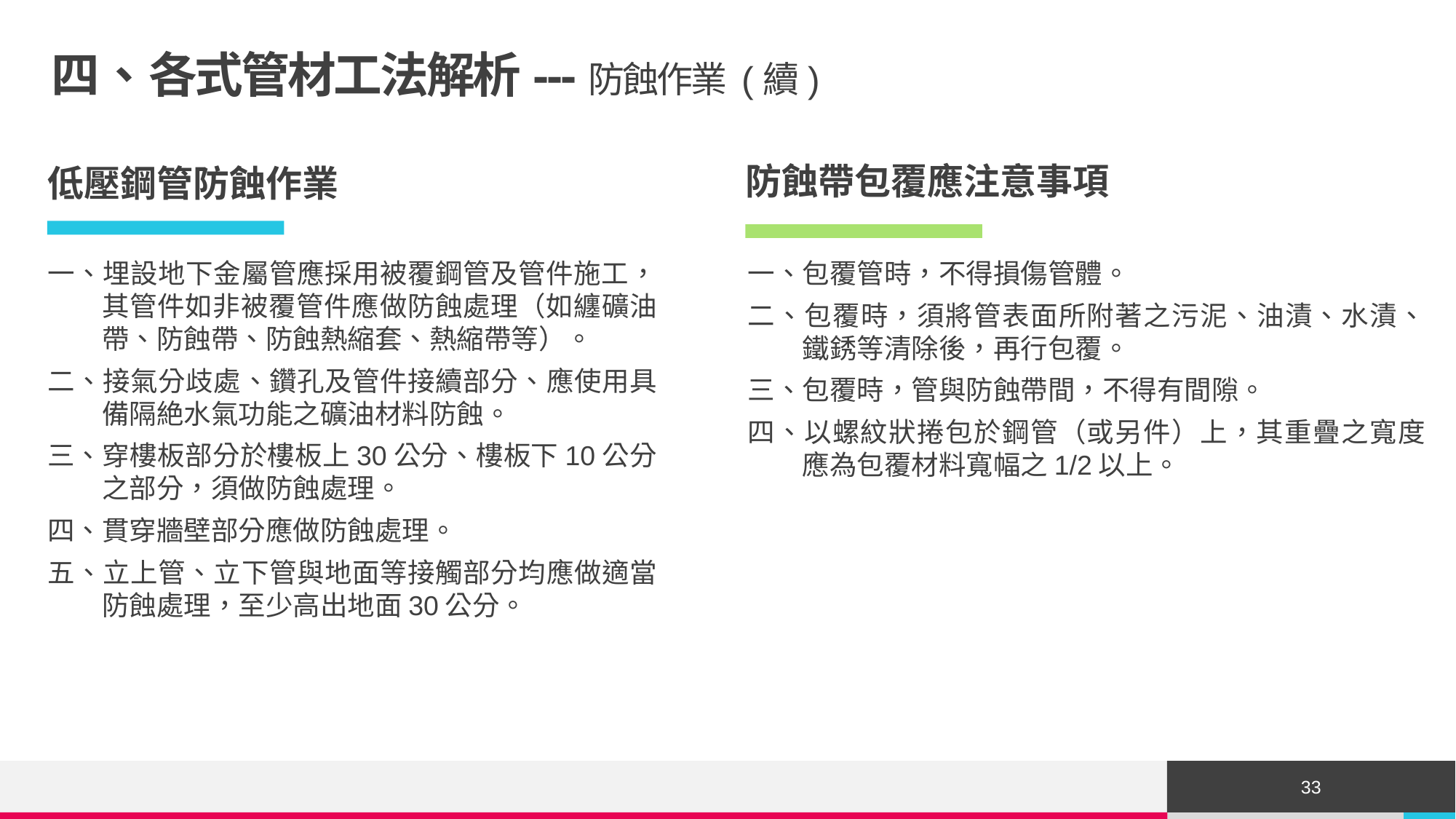

# 四、各式管材工法解析---防蝕作業 (續)
防蝕帶包覆應注意事項
低壓鋼管防蝕作業

一、埋設地下金屬管應採用被覆鋼管及管件施工，其管件如非被覆管件應做防蝕處理（如纏礦油帶、防蝕帶、防蝕熱縮套、熱縮帶等）。
二、接氣分歧處、鑽孔及管件接續部分、應使用具備隔絶水氣功能之礦油材料防蝕。
三、穿樓板部分於樓板上30公分、樓板下10公分之部分，須做防蝕處理。
四、貫穿牆壁部分應做防蝕處理。
五、立上管、立下管與地面等接觸部分均應做適當防蝕處理，至少高出地面30公分。
一、包覆管時，不得損傷管體。
二、包覆時，須將管表面所附著之污泥、油漬、水漬、鐵銹等清除後，再行包覆。
三、包覆時，管與防蝕帶間，不得有間隙。
四、以螺紋狀捲包於鋼管（或另件）上，其重疊之寬度應為包覆材料寬幅之1/2以上。
33